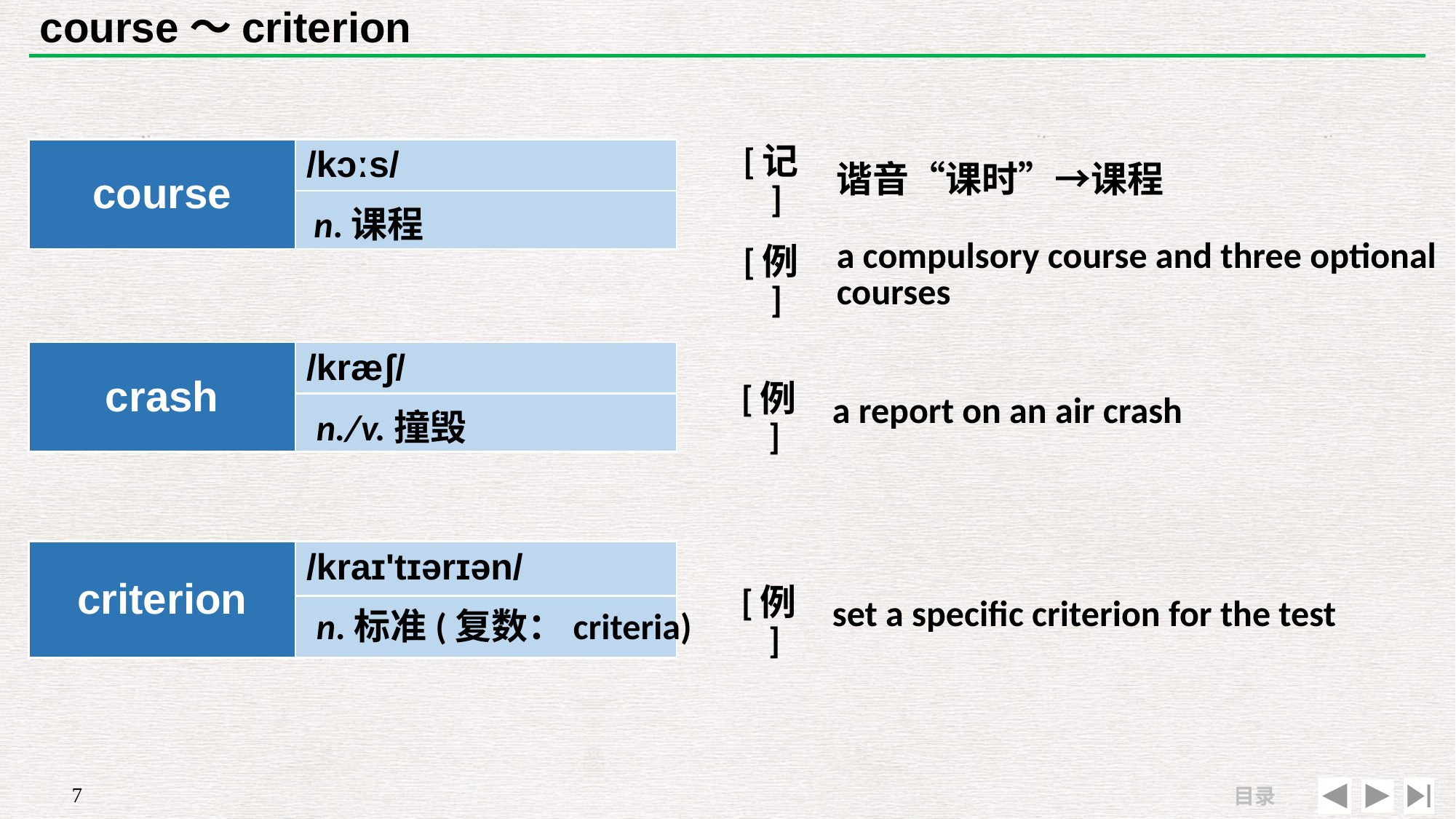

# course～criterion

| [记] | 谐音“课时”→课程 |
| --- | --- |
| [例] | a compulsory course and three optional courses |
| course | /kɔːs/ |
| --- | --- |
|  |  |
n.课程
|  |  |
| --- | --- |
| [例] | a report on an air crash |
| crash | /kræʃ/ |
| --- | --- |
|  |  |
n./v.撞毁
|  |  |
| --- | --- |
| [例] | set a specific criterion for the test |
| criterion | /kraɪ'tɪərɪən/ |
| --- | --- |
|  |  |
n.标准(复数：criteria)